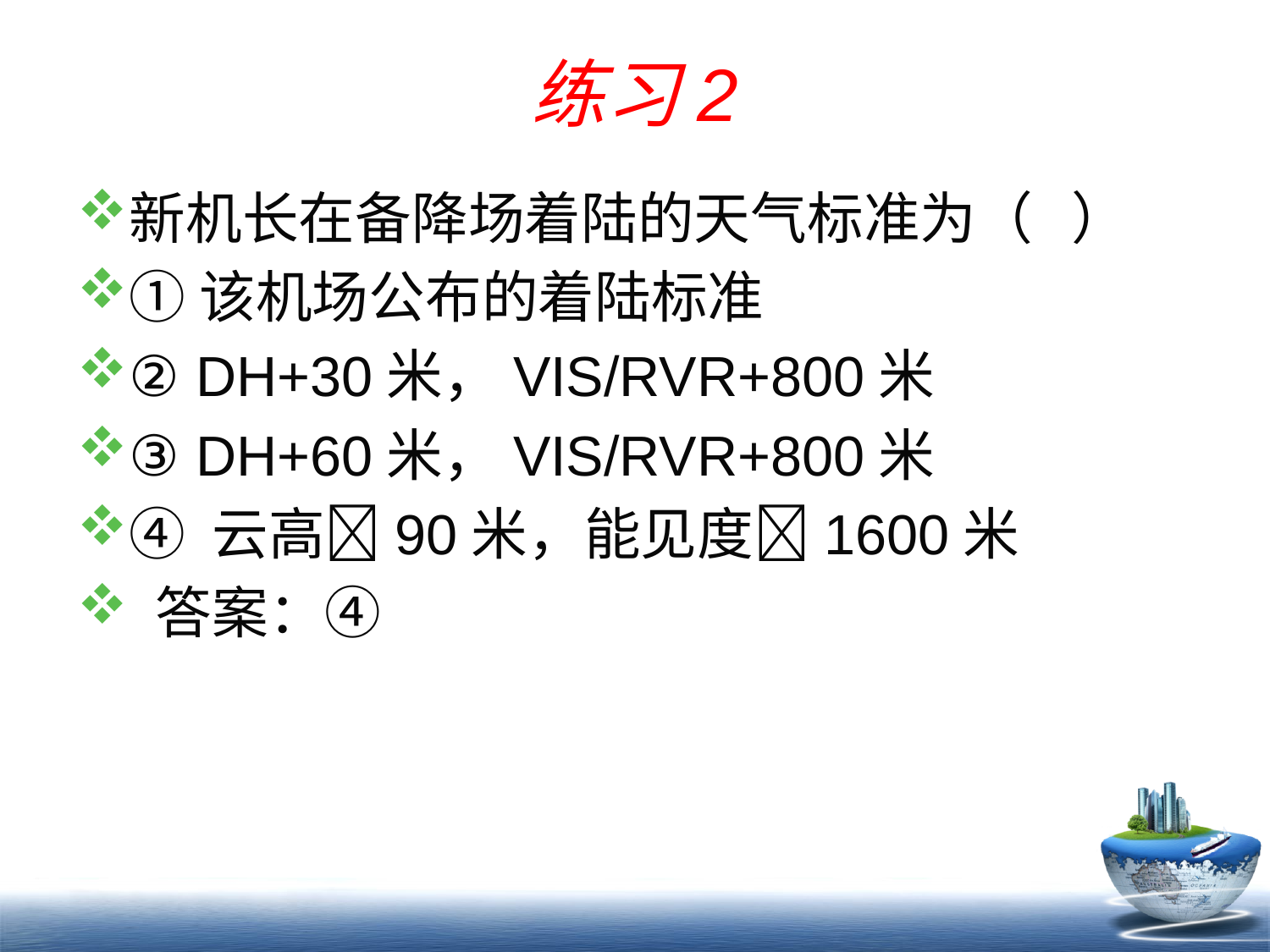

练习2
新机长在备降场着陆的天气标准为（   ）
①该机场公布的着陆标准
② DH+30米，VIS/RVR+800米
③ DH+60米，VIS/RVR+800米
④ 云高≥90米，能见度≥1600米
 答案：④